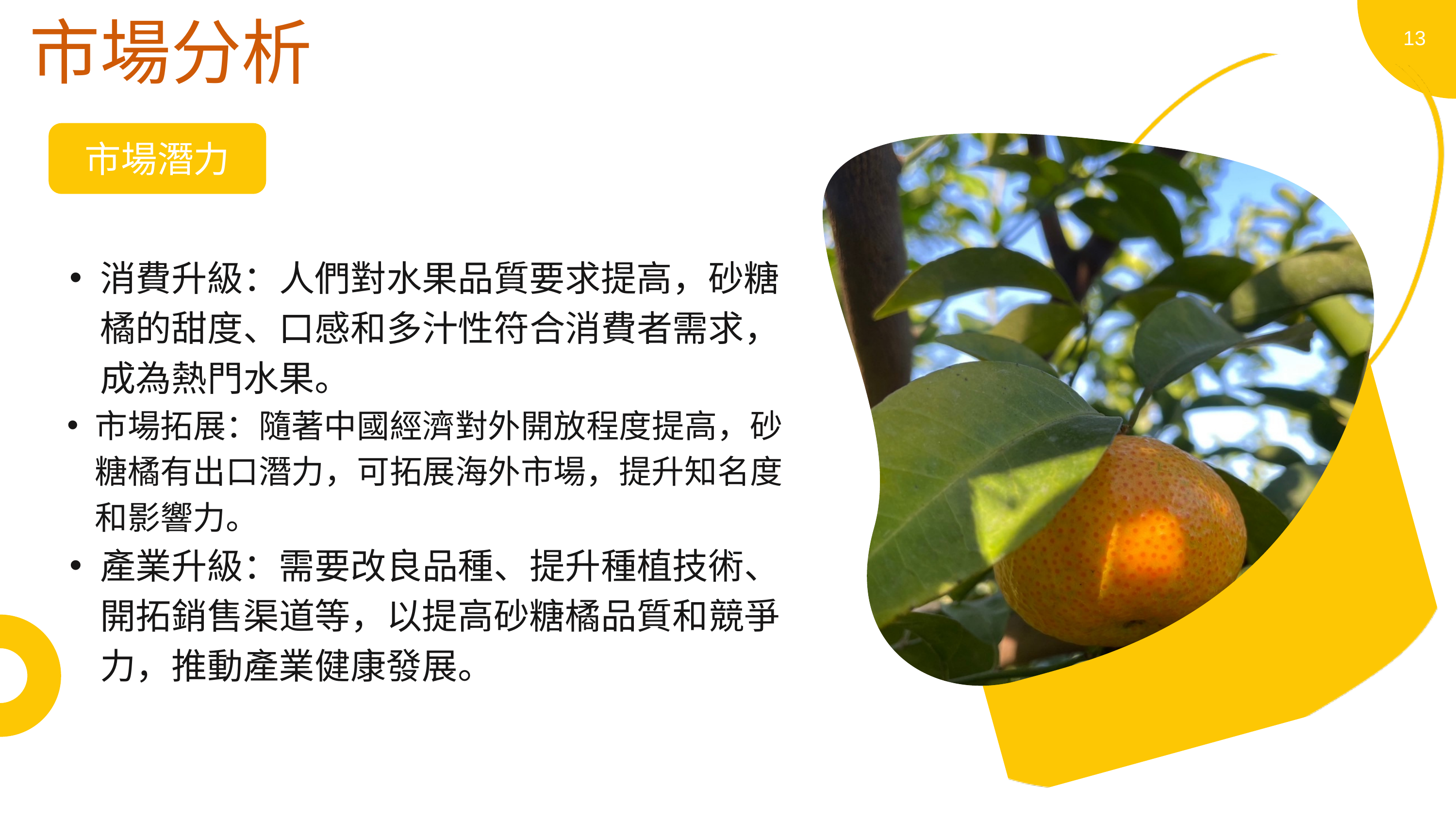

市場分析
13

市場潛力

消費升級：人們對水果品質要求提高，砂糖橘的甜度、口感和多汁性符合消費者需求，成為熱門水果。
市場拓展：隨著中國經濟對外開放程度提高，砂糖橘有出口潛力，可拓展海外市場，提升知名度和影響力。
產業升級：需要改良品種、提升種植技術、開拓銷售渠道等，以提高砂糖橘品質和競爭力，推動產業健康發展。